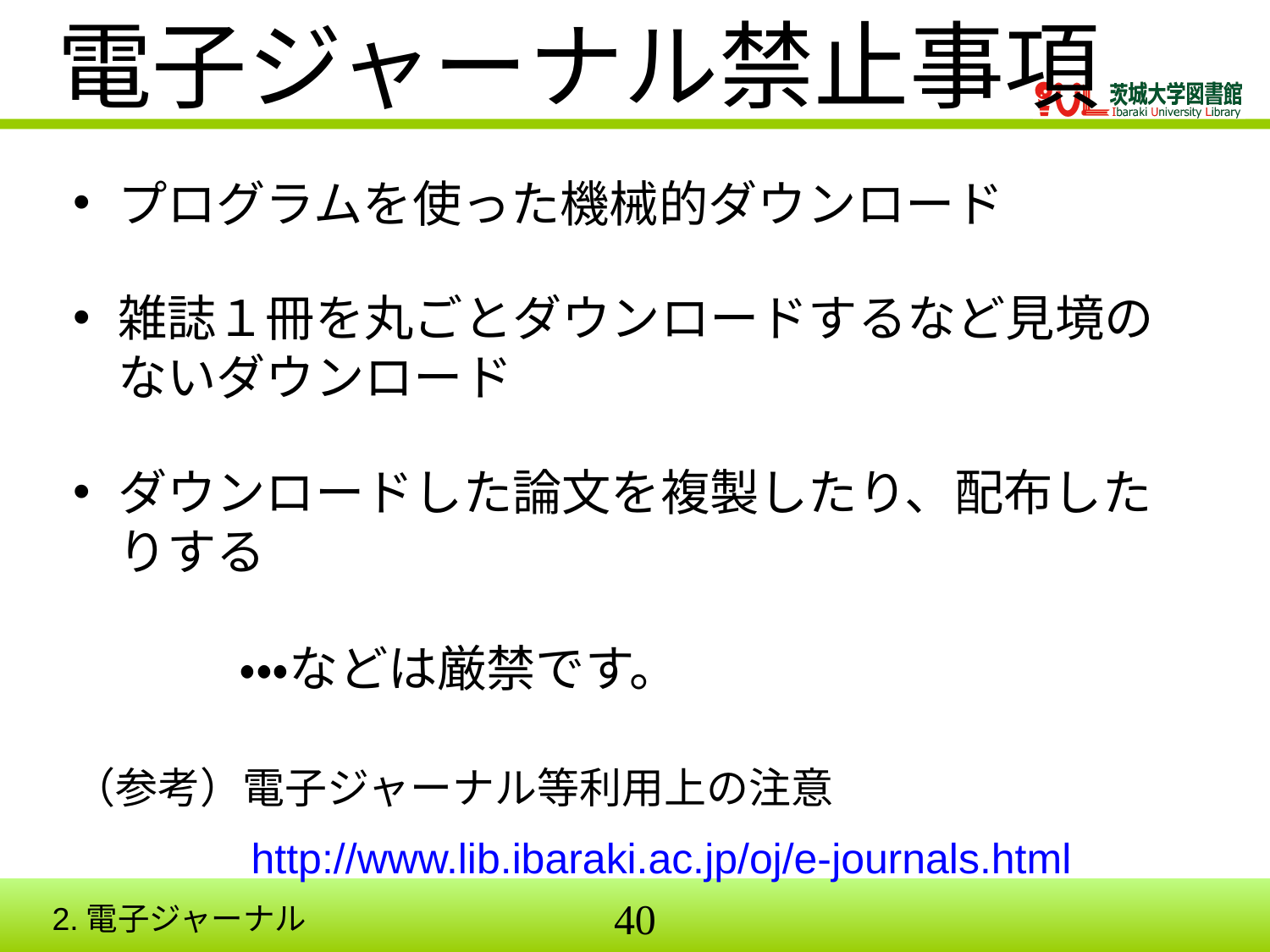

電子ジャーナル禁止事項
プログラムを使った機械的ダウンロード

雑誌１冊を丸ごとダウンロードするなど見境のないダウンロード

ダウンロードした論文を複製したり、配布したりする

              ・・・などは厳禁です。

（参考）電子ジャーナル等利用上の注意
               http://www.lib.ibaraki.ac.jp/oj/e-journals.html

2.電子ジャーナル